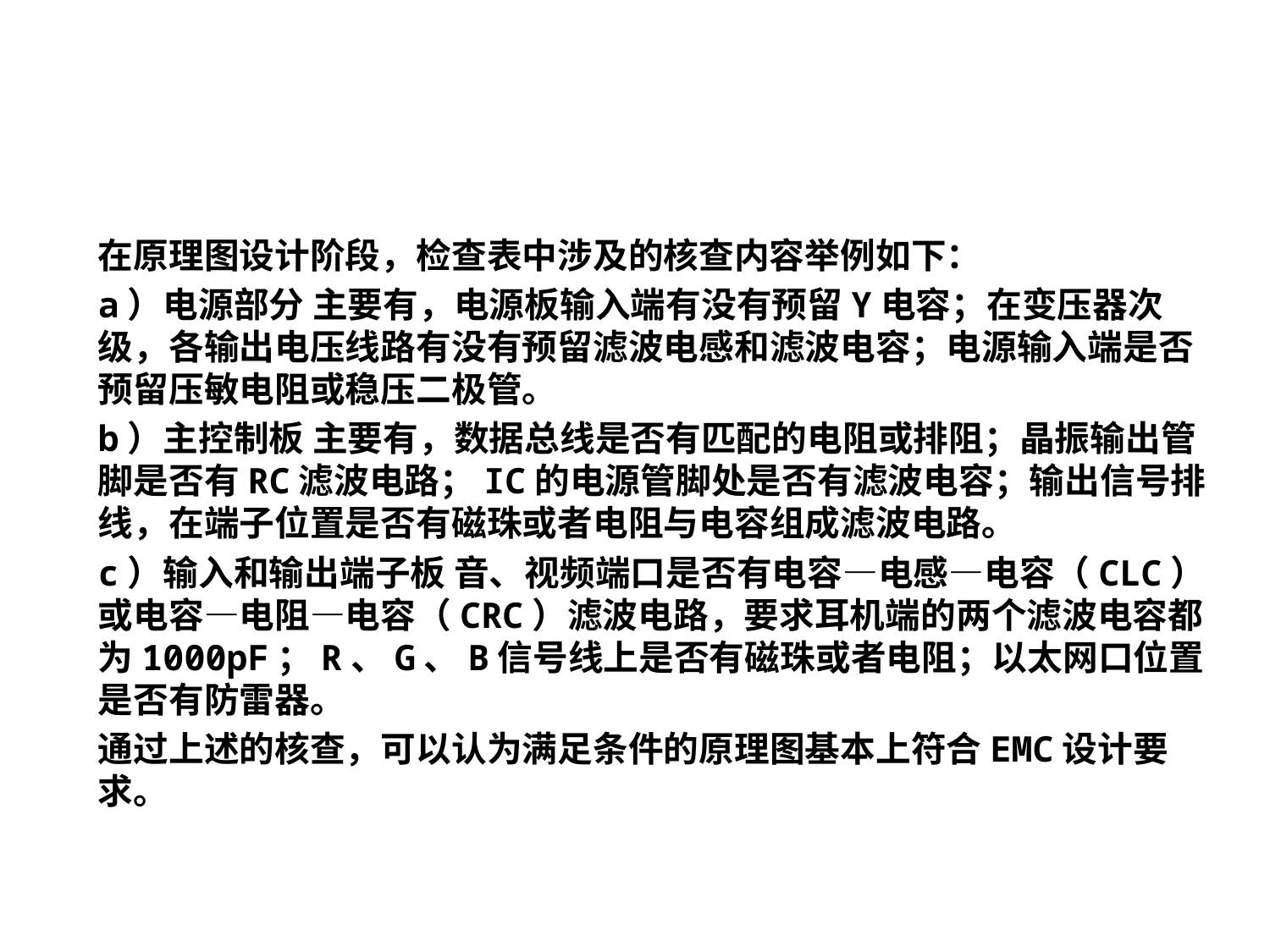

#
在原理图设计阶段，检查表中涉及的核查内容举例如下：
a）电源部分 主要有，电源板输入端有没有预留Y电容；在变压器次级，各输出电压线路有没有预留滤波电感和滤波电容；电源输入端是否预留压敏电阻或稳压二极管。
b）主控制板 主要有，数据总线是否有匹配的电阻或排阻；晶振输出管脚是否有RC滤波电路；IC的电源管脚处是否有滤波电容；输出信号排线，在端子位置是否有磁珠或者电阻与电容组成滤波电路。
c）输入和输出端子板 音、视频端口是否有电容—电感—电容（CLC）或电容—电阻—电容（CRC）滤波电路，要求耳机端的两个滤波电容都为1000pF；R、G、B信号线上是否有磁珠或者电阻；以太网口位置是否有防雷器。
通过上述的核查，可以认为满足条件的原理图基本上符合EMC设计要求。
36